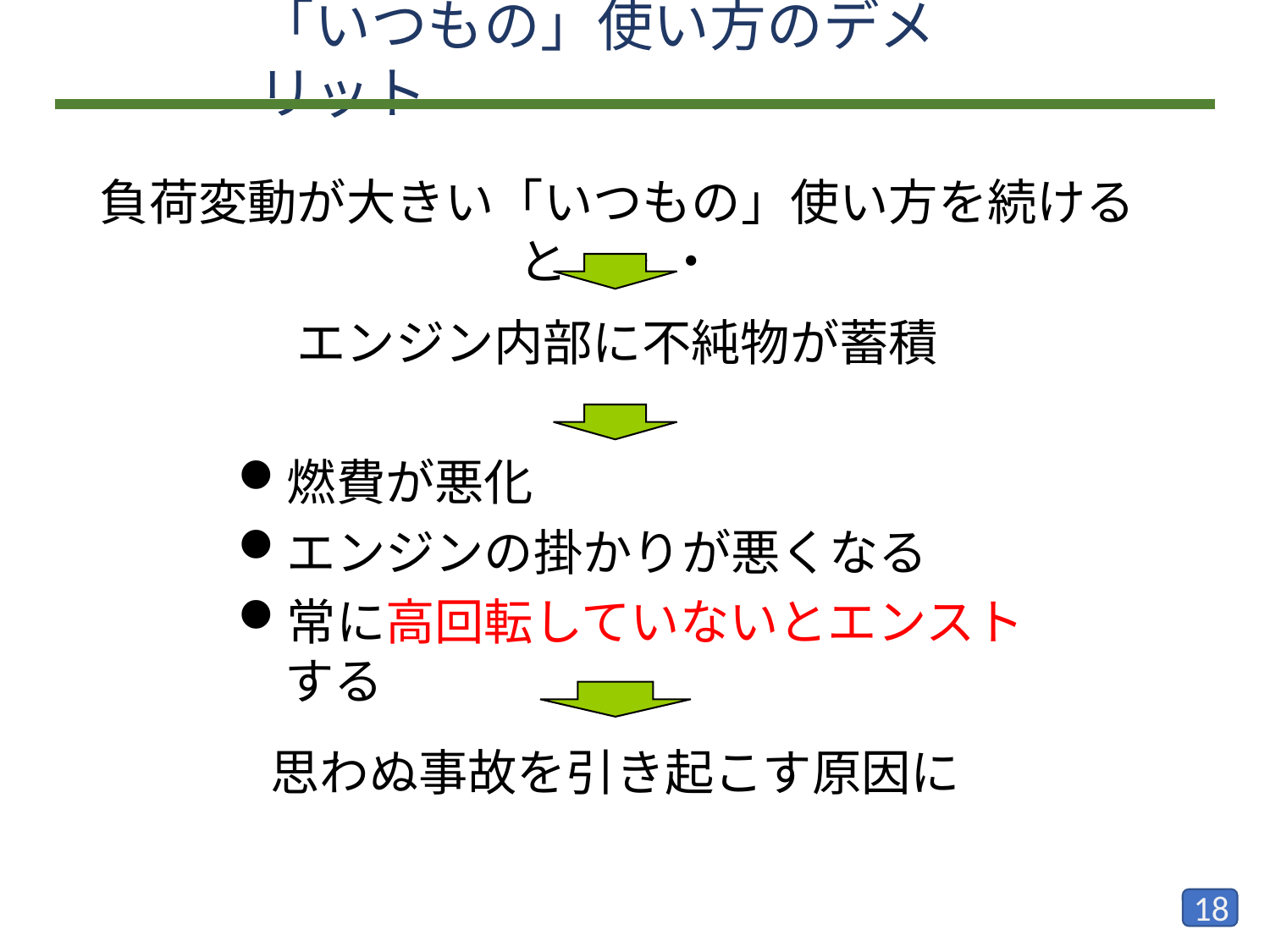

「いつもの」使い方のデメリット
負荷変動が大きい「いつもの」使い方を続けると・・・

エンジン内部に不純物が蓄積

燃費が悪化
エンジンの掛かりが悪くなる
常に高回転していないとエンストする

思わぬ事故を引き起こす原因に
18